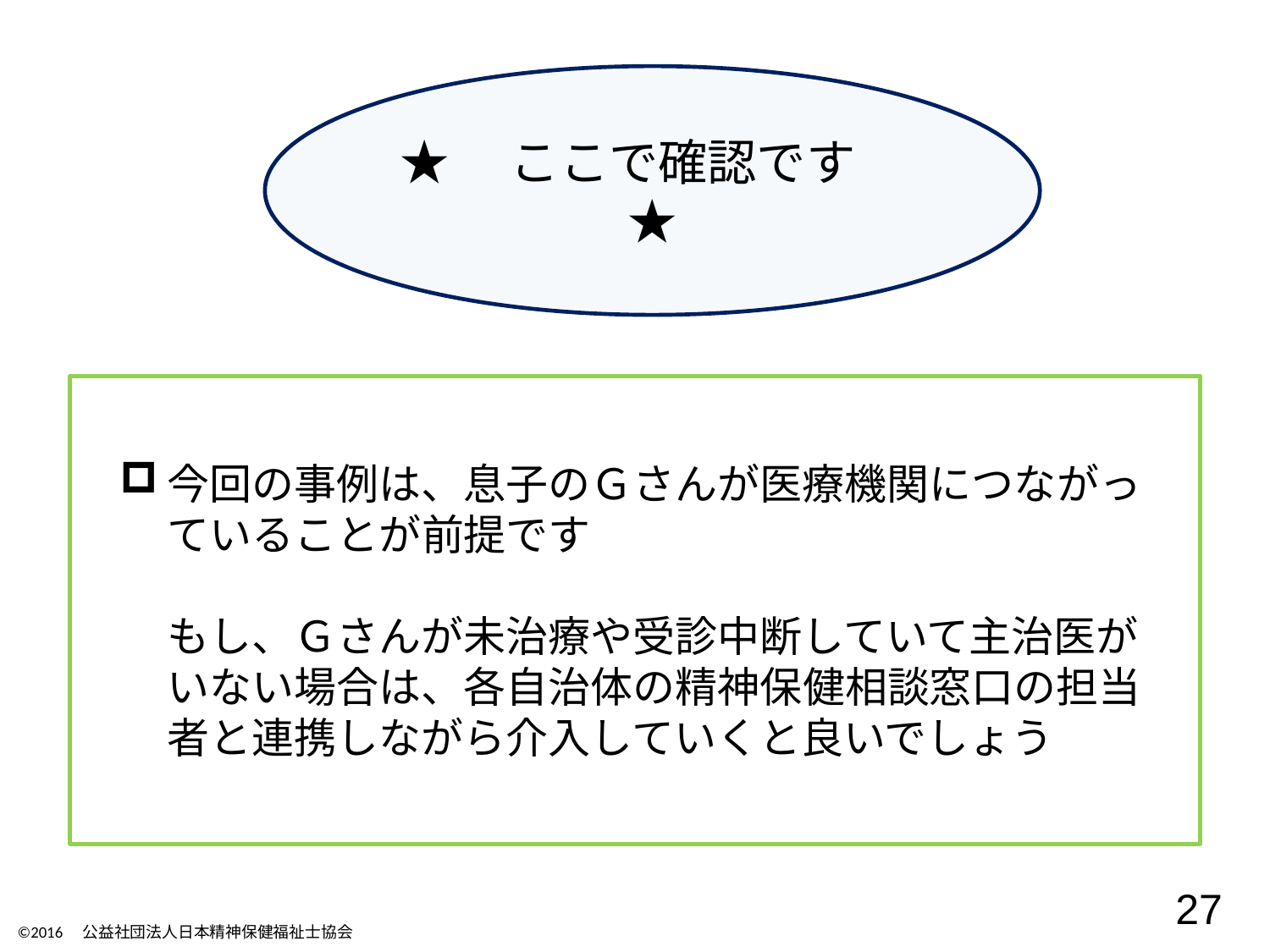

★　ここで確認です　★
# 今回の事例は、息子のＧさんが医療機関につながっていることが前提です もし、Ｇさんが未治療や受診中断していて主治医がいない場合は、各自治体の精神保健相談窓口の担当者と連携しながら介入していくと良いでしょう
27
©2016　公益社団法人日本精神保健福祉士協会